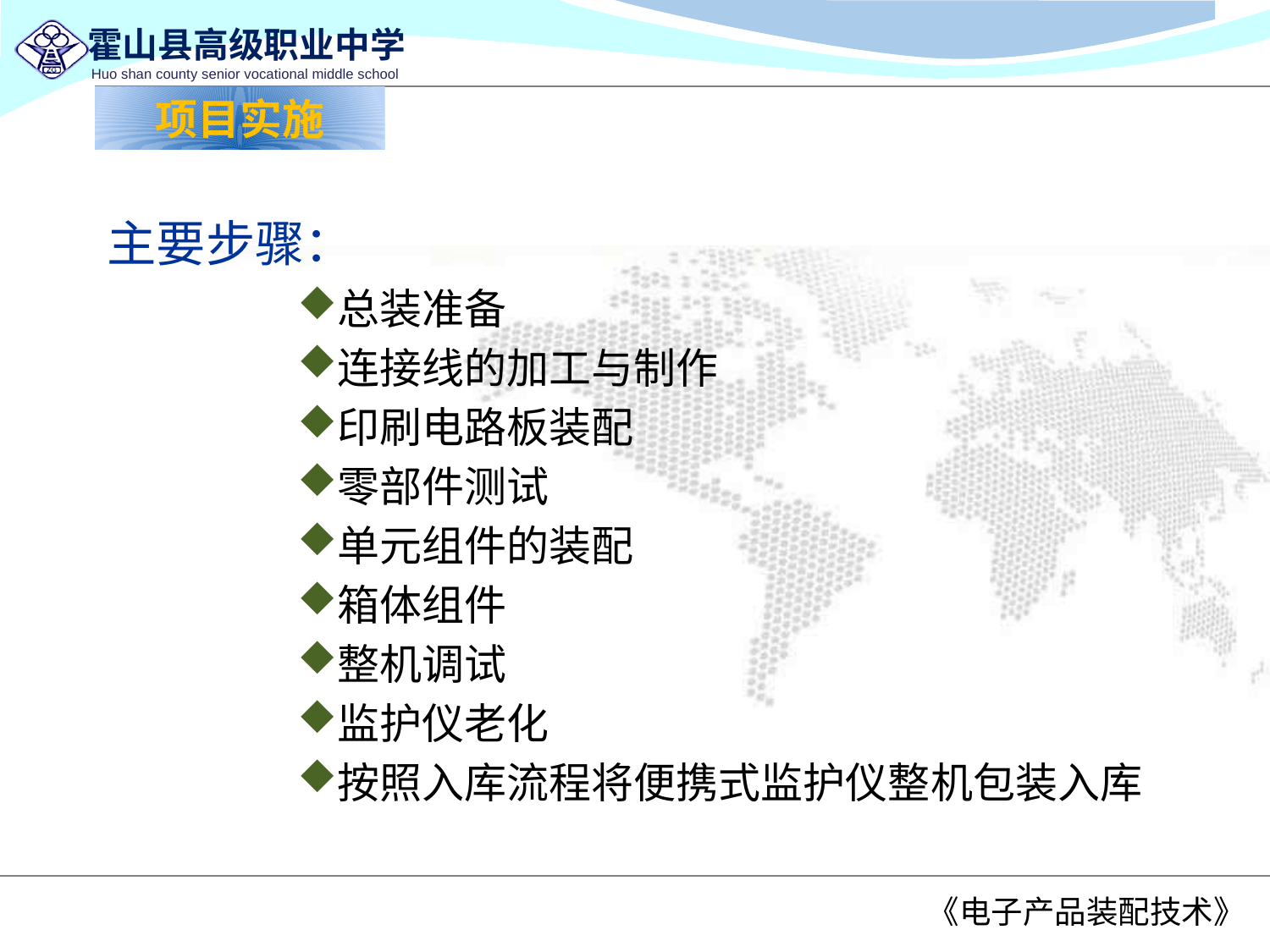

项目实施
# 主要步骤：
总装准备
连接线的加工与制作
印刷电路板装配
零部件测试
单元组件的装配
箱体组件
整机调试
监护仪老化
按照入库流程将便携式监护仪整机包装入库